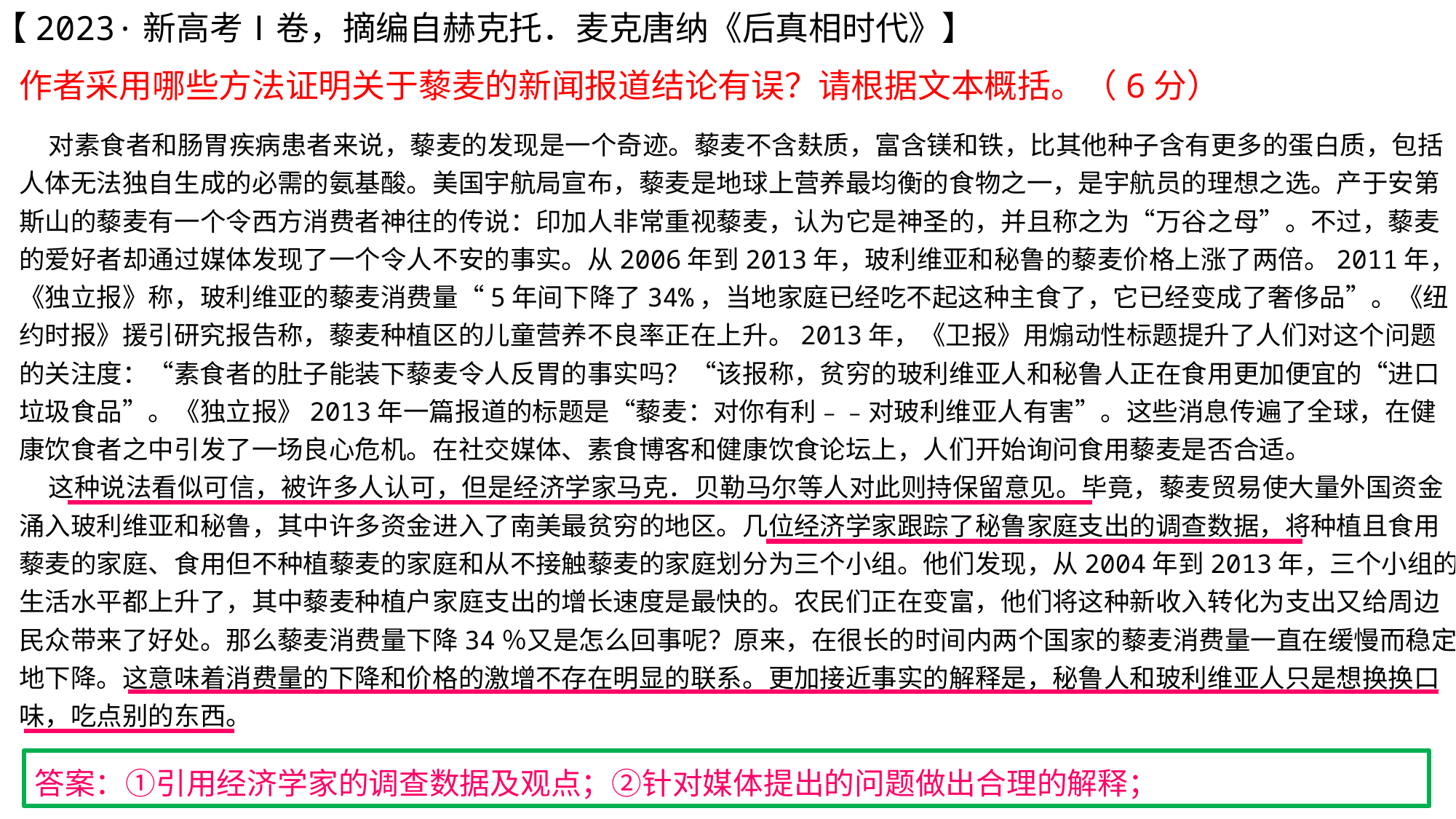

【2023·新高考Ⅰ卷，摘编自赫克托．麦克唐纳《后真相时代》】
作者采用哪些方法证明关于藜麦的新闻报道结论有误？请根据文本概括。（6分）
    对素食者和肠胃疾病患者来说，藜麦的发现是一个奇迹。藜麦不含麸质，富含镁和铁，比其他种子含有更多的蛋白质，包括人体无法独自生成的必需的氨基酸。美国宇航局宣布，藜麦是地球上营养最均衡的食物之一，是宇航员的理想之选。产于安第斯山的藜麦有一个令西方消费者神往的传说：印加人非常重视藜麦，认为它是神圣的，并且称之为“万谷之母”。不过，藜麦的爱好者却通过媒体发现了一个令人不安的事实。从2006年到2013年，玻利维亚和秘鲁的藜麦价格上涨了两倍。2011年，《独立报》称，玻利维亚的藜麦消费量“5年间下降了34%，当地家庭已经吃不起这种主食了，它已经变成了奢侈品”。《纽约时报》援引研究报告称，藜麦种植区的儿童营养不良率正在上升。2013年，《卫报》用煽动性标题提升了人们对这个问题的关注度：“素食者的肚子能装下藜麦令人反胃的事实吗？“该报称，贫穷的玻利维亚人和秘鲁人正在食用更加便宜的“进口垃圾食品”。《独立报》2013年一篇报道的标题是“藜麦：对你有利﹣﹣对玻利维亚人有害”。这些消息传遍了全球，在健康饮食者之中引发了一场良心危机。在社交媒体、素食博客和健康饮食论坛上，人们开始询问食用藜麦是否合适。
    这种说法看似可信，被许多人认可，但是经济学家马克．贝勒马尔等人对此则持保留意见。毕竟，藜麦贸易使大量外国资金涌入玻利维亚和秘鲁，其中许多资金进入了南美最贫穷的地区。几位经济学家跟踪了秘鲁家庭支出的调查数据，将种植且食用藜麦的家庭、食用但不种植藜麦的家庭和从不接触藜麦的家庭划分为三个小组。他们发现，从2004年到2013年，三个小组的生活水平都上升了，其中藜麦种植户家庭支出的增长速度是最快的。农民们正在变富，他们将这种新收入转化为支出又给周边民众带来了好处。那么藜麦消费量下降34％又是怎么回事呢？原来，在很长的时间内两个国家的藜麦消费量一直在缓慢而稳定地下降。这意味着消费量的下降和价格的激增不存在明显的联系。更加接近事实的解释是，秘鲁人和玻利维亚人只是想换换口味，吃点别的东西。

答案：①引用经济学家的调查数据及观点；②针对媒体提出的问题做出合理的解释；